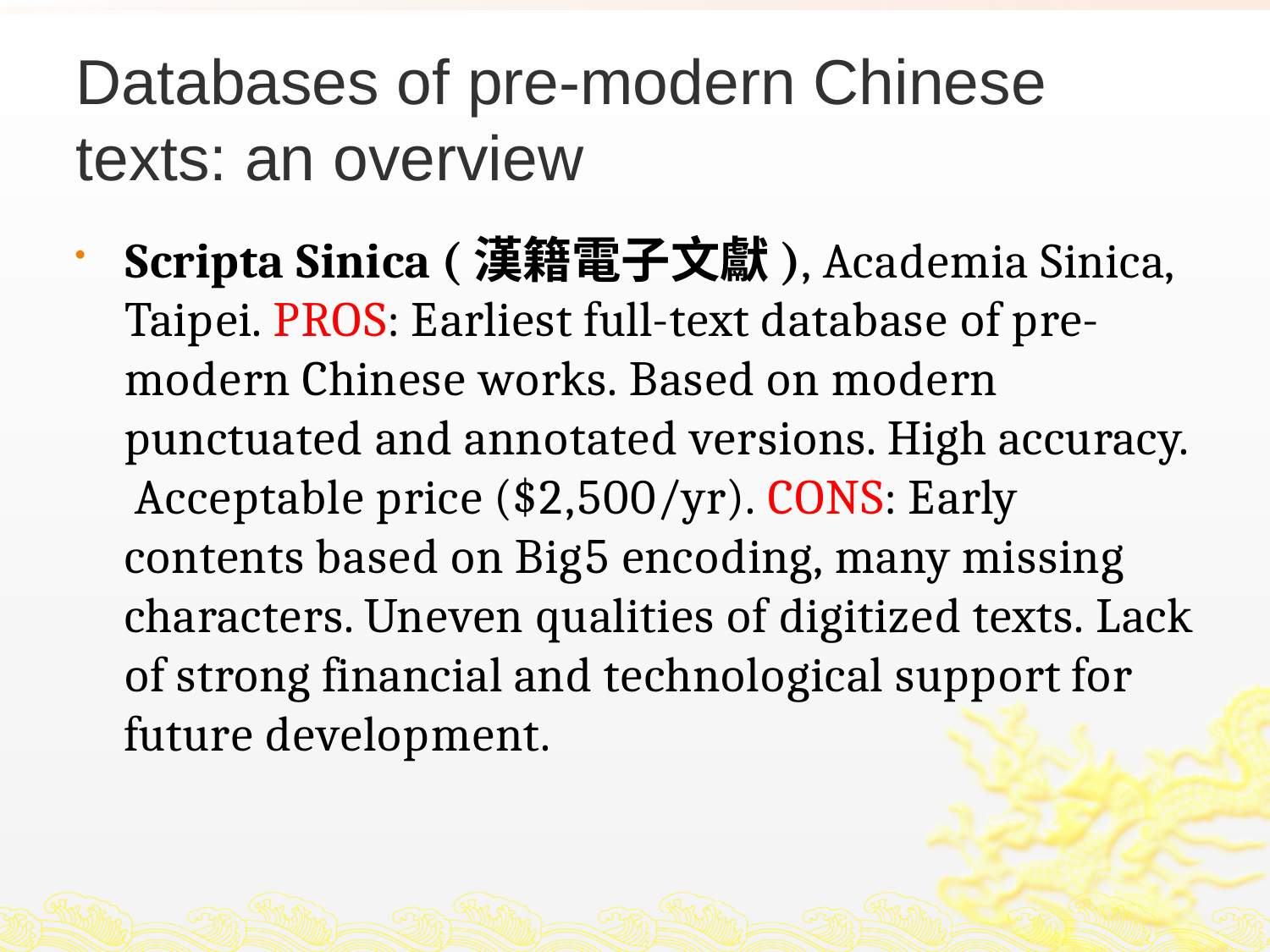

# Databases of pre-modern Chinese texts: an overview
Scripta Sinica (漢籍電子文獻), Academia Sinica,  Taipei. PROS: Earliest full-text database of pre-modern Chinese works. Based on modern punctuated and annotated versions. High accuracy.  Acceptable price ($2,500/yr). CONS: Early contents based on Big5 encoding, many missing characters. Uneven qualities of digitized texts. Lack of strong financial and technological support for future development.